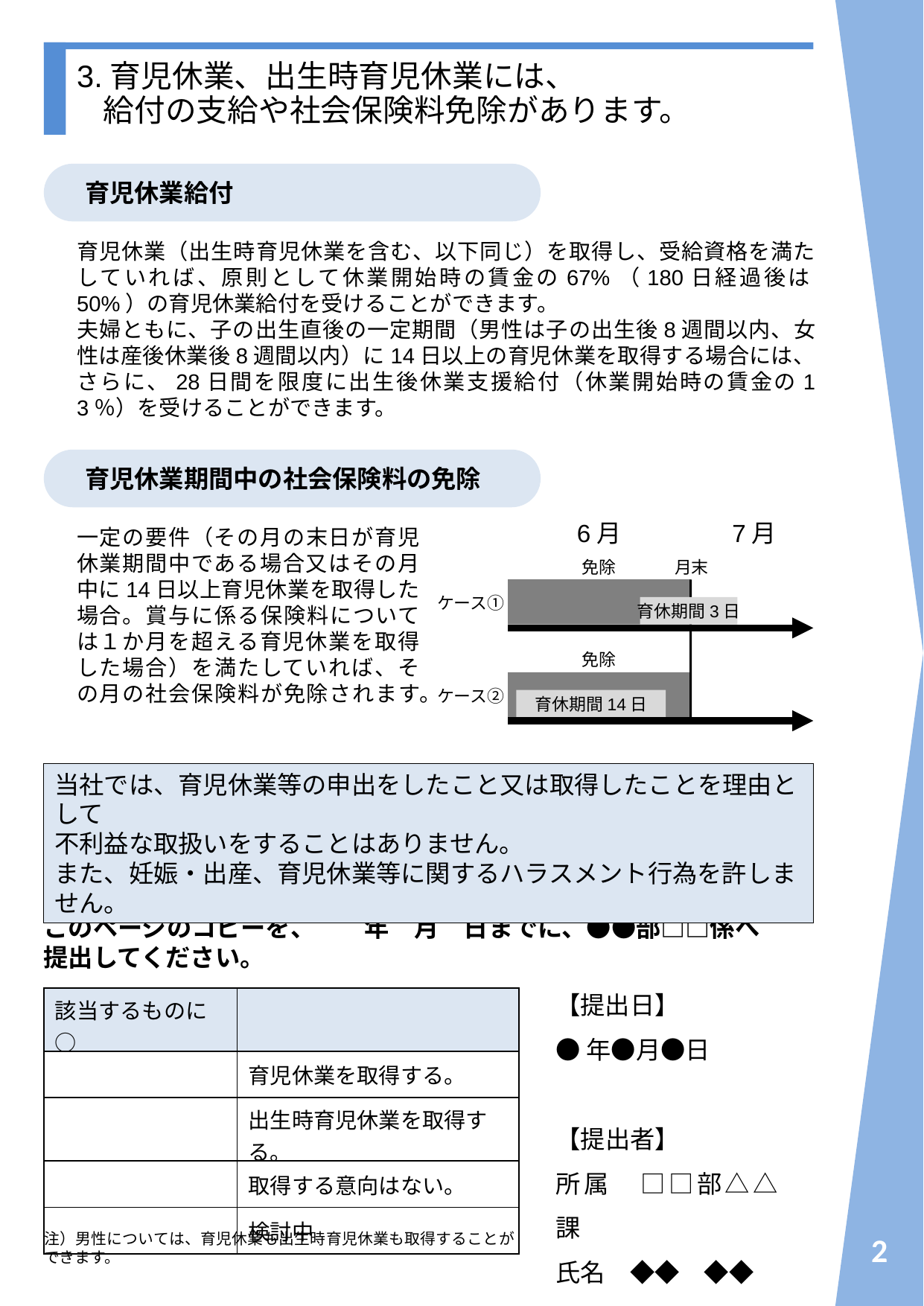

3.育児休業、出生時育児休業には、
給付の支給や社会保険料免除があります。
育児休業給付
育児休業（出生時育児休業を含む、以下同じ）を取得し、受給資格を満たしていれば、原則として休業開始時の賃金の67%（180日経過後は50%）の育児休業給付を受けることができます。
夫婦ともに、子の出生直後の一定期間（男性は子の出生後8週間以内、女性は産後休業後8週間以内）に14日以上の育児休業を取得する場合には、さらに、28日間を限度に出生後休業支援給付（休業開始時の賃金の13％）を受けることができます。
育児休業期間中の社会保険料の免除
一定の要件（その月の末日が育児休業期間中である場合又はその月中に14日以上育児休業を取得した場合。賞与に係る保険料については１か月を超える育児休業を取得した場合）を満たしていれば、その月の社会保険料が免除されます。
6月
7月
免除
月末

ケース①
育休期間3日
免除

ケース②
育休期間14日

当社では、育児休業等の申出をしたこと又は取得したことを理由として
不利益な取扱いをすることはありません。
また、妊娠・出産、育児休業等に関するハラスメント行為を許しません。
育児休業・出生時育児休業の取得の意向について、以下を記載し、
このページのコピーを、　　年　月　日までに、●●部□□係へ
提出してください。
【提出日】
●年●月●日

【提出者】
所属　□□部△△課
氏名　◆◆　◆◆
| 該当するものに○ |  |
| --- | --- |
|  | 育児休業を取得する。 |
|  | 出生時育児休業を取得する。 |
|  | 取得する意向はない。 |
|  | 検討中 |
注）男性については、育児休業も出生時育児休業も取得することができます。
2